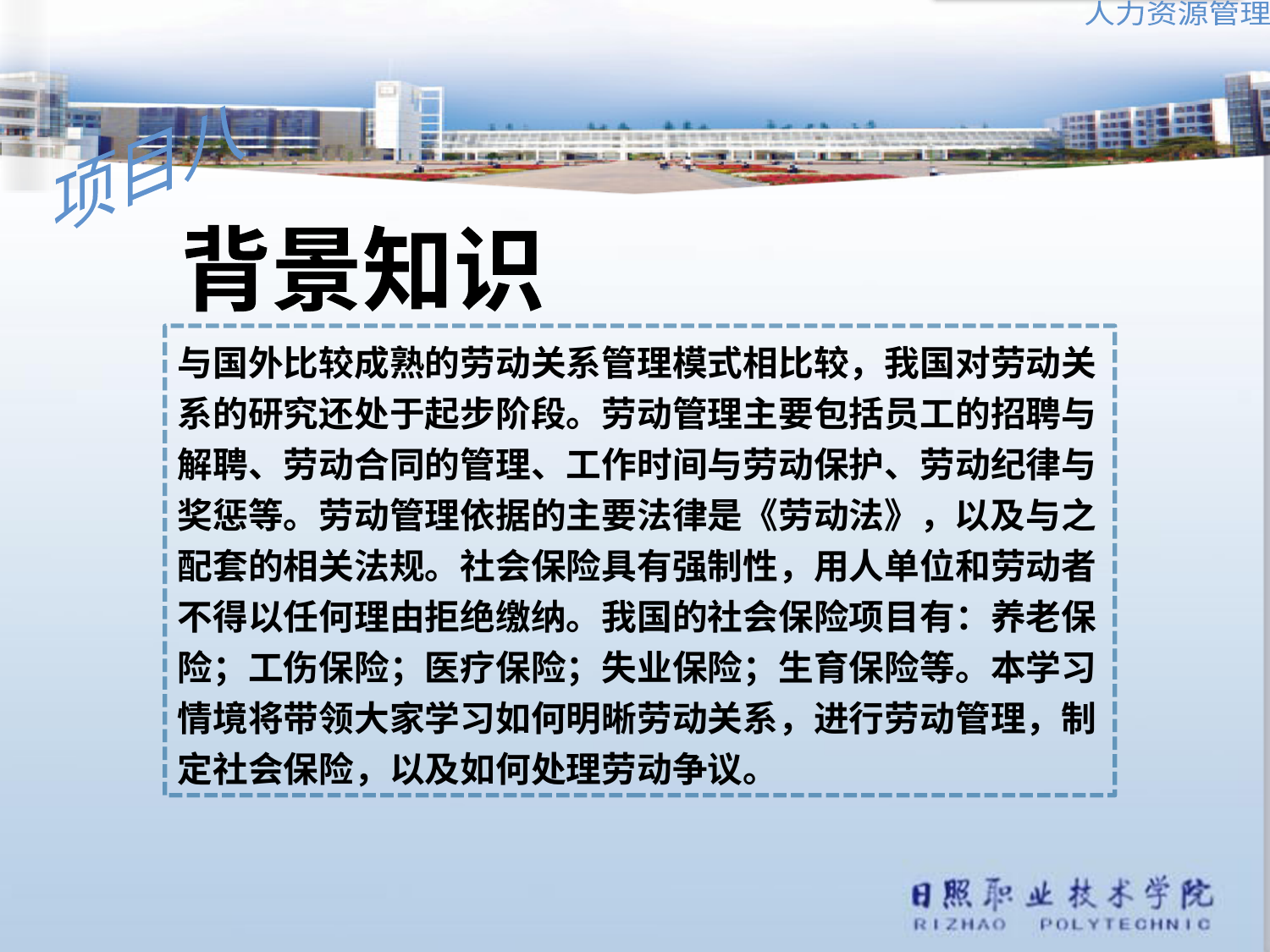

背景知识

与国外比较成熟的劳动关系管理模式相比较，我国对劳动关系的研究还处于起步阶段。劳动管理主要包括员工的招聘与解聘、劳动合同的管理、工作时间与劳动保护、劳动纪律与奖惩等。劳动管理依据的主要法律是《劳动法》，以及与之配套的相关法规。社会保险具有强制性，用人单位和劳动者不得以任何理由拒绝缴纳。我国的社会保险项目有：养老保险；工伤保险；医疗保险；失业保险；生育保险等。本学习情境将带领大家学习如何明晰劳动关系，进行劳动管理，制定社会保险，以及如何处理劳动争议。